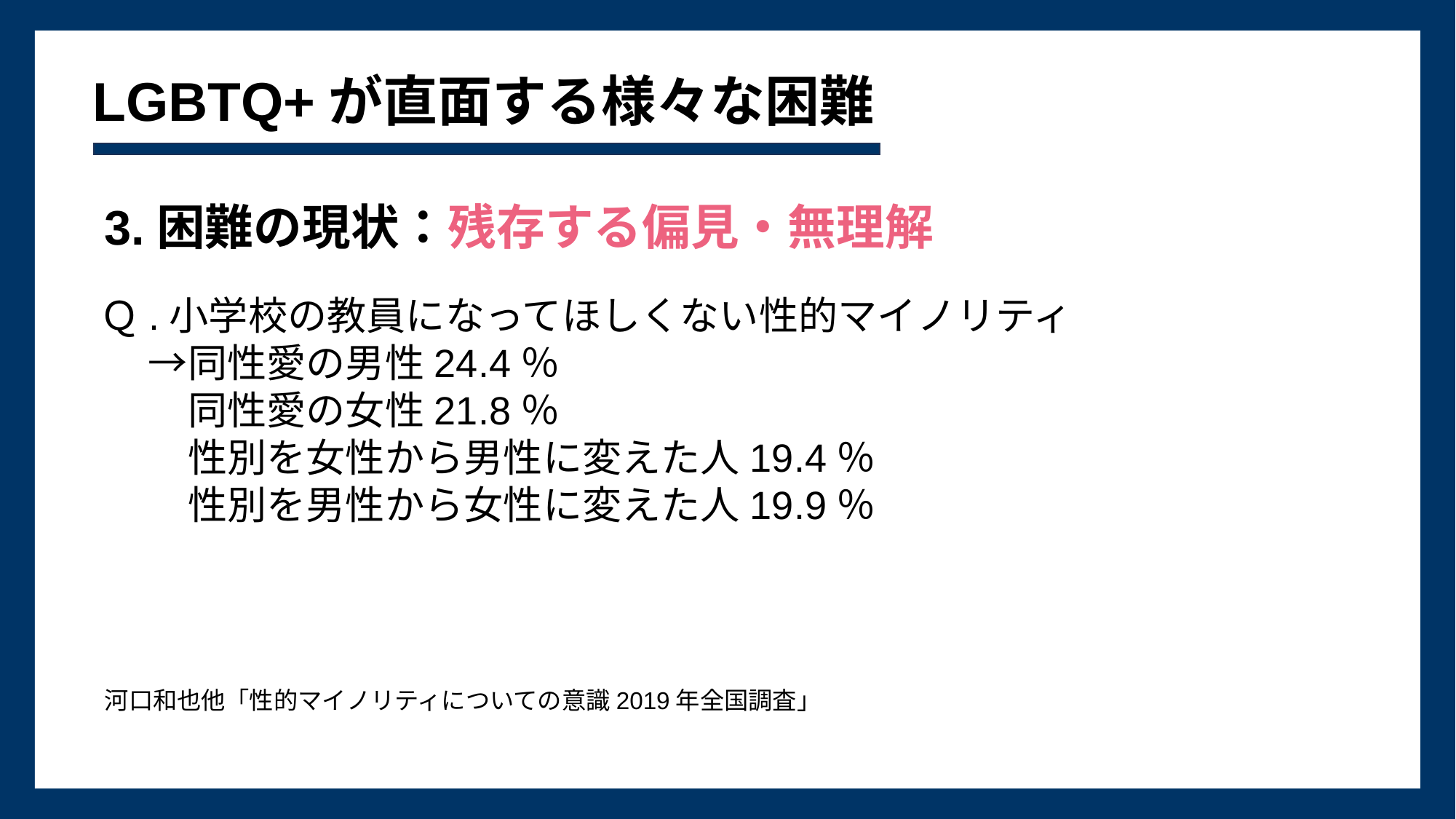

# LGBTQ+が直面する様々な困難

3.困難の現状：残存する偏見・無理解
Ｑ.小学校の教員になってほしくない性的マイノリティ
　 →同性愛の男性24.4％
　　 同性愛の女性21.8％
　　 性別を女性から男性に変えた人19.4％
　　 性別を男性から女性に変えた人19.9％
河口和也他「性的マイノリティについての意識2019年全国調査」